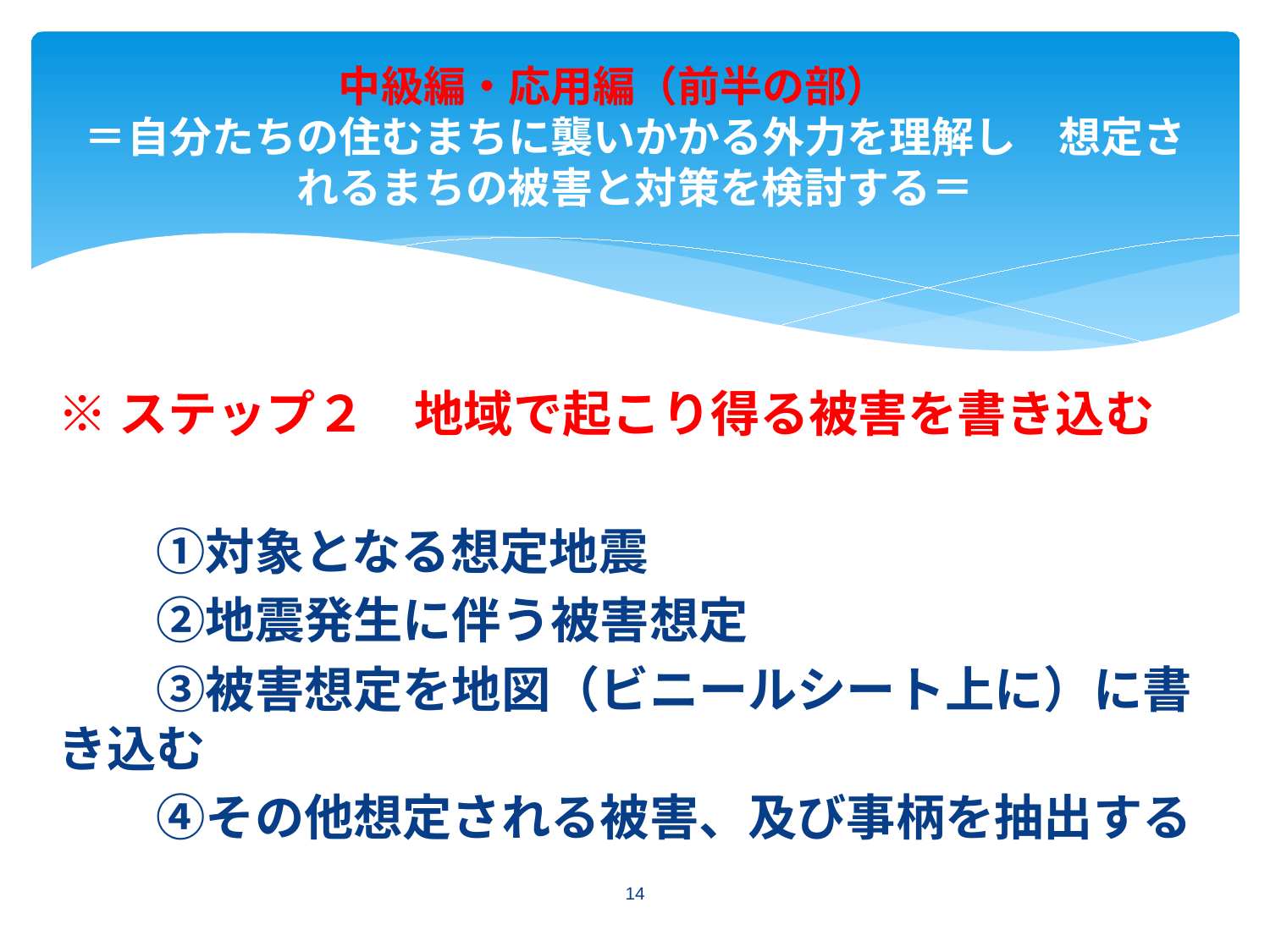

# 中級編・応用編（前半の部）　 ＝自分たちの住むまちに襲いかかる外力を理解し　想定されるまちの被害と対策を検討する＝
※ステップ２　地域で起こり得る被害を書き込む

　　①対象となる想定地震
　　②地震発生に伴う被害想定
　　③被害想定を地図（ビニールシート上に）に書き込む
　　④その他想定される被害、及び事柄を抽出する

14